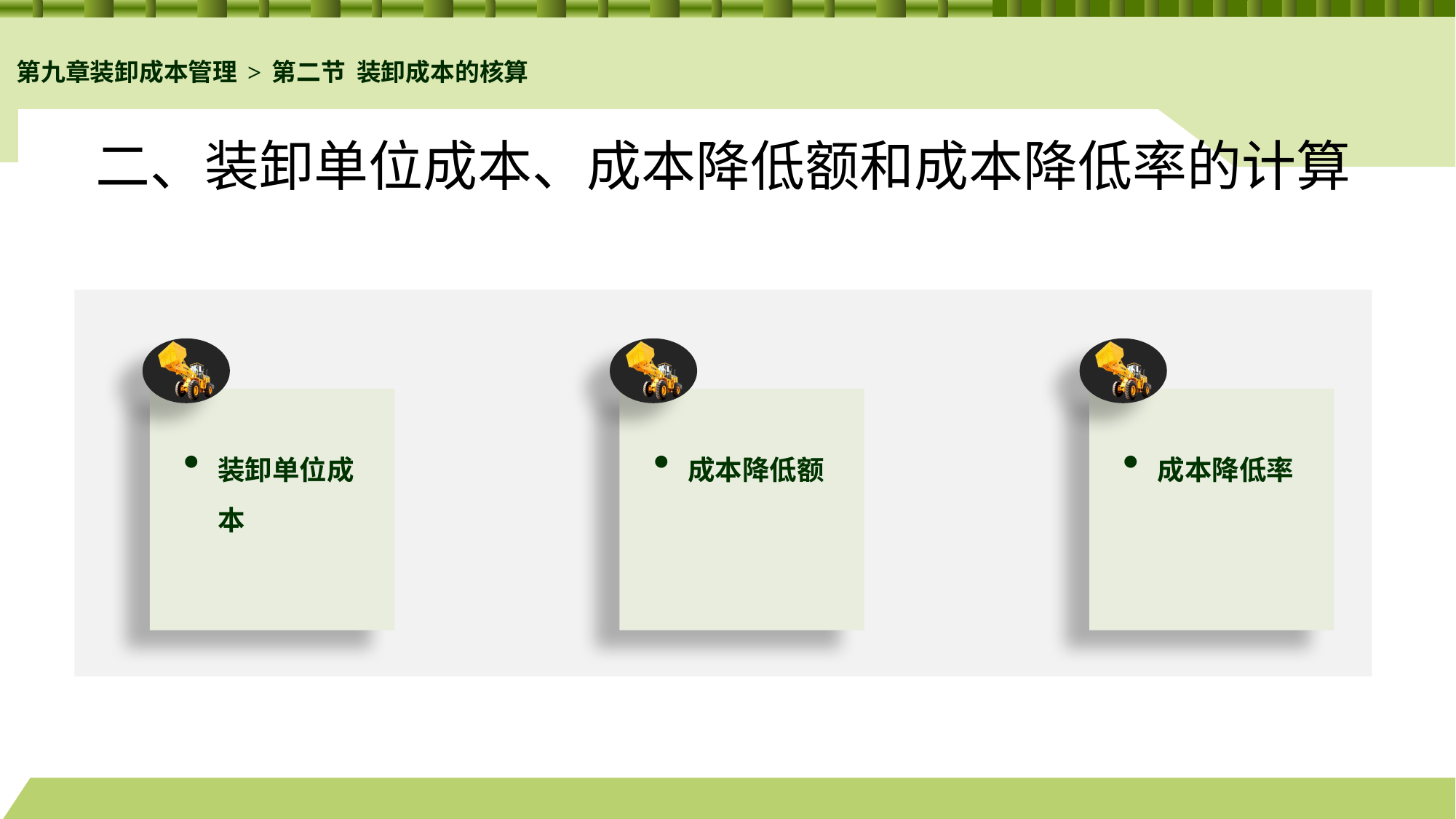

第九章装卸成本管理>第二节  装卸成本的核算
# 二、装卸单位成本、成本降低额和成本降低率的计算

装卸单位成本

成本降低额

成本降低率